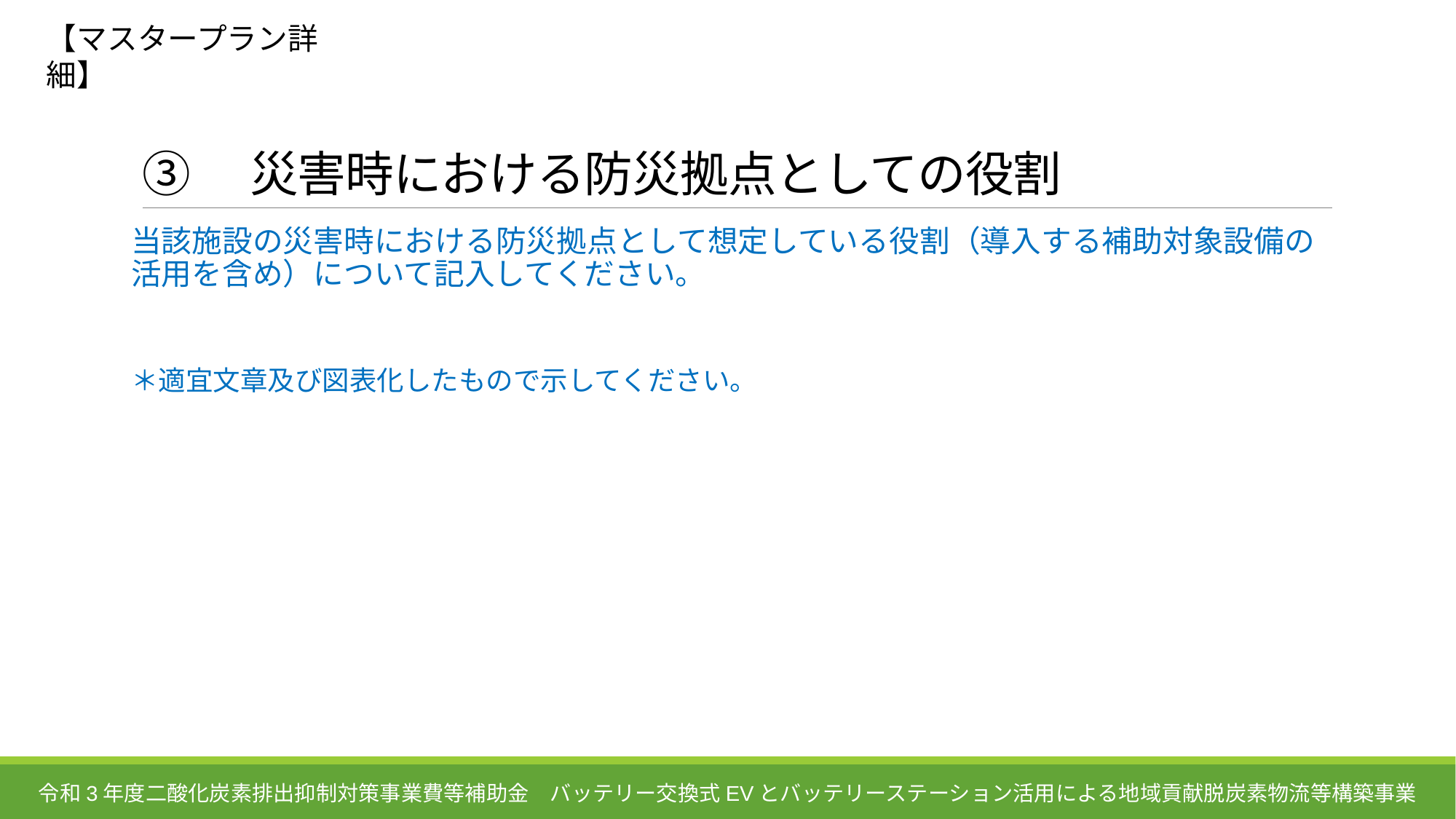

【マスタープラン詳細】
# ③　災害時における防災拠点としての役割
当該施設の災害時における防災拠点として想定している役割（導入する補助対象設備の活用を含め）について記入してください。

＊適宜文章及び図表化したもので示してください。

令和3年度二酸化炭素排出抑制対策事業費等補助金　バッテリー交換式EVとバッテリーステーション活用による地域貢献脱炭素物流等構築事業